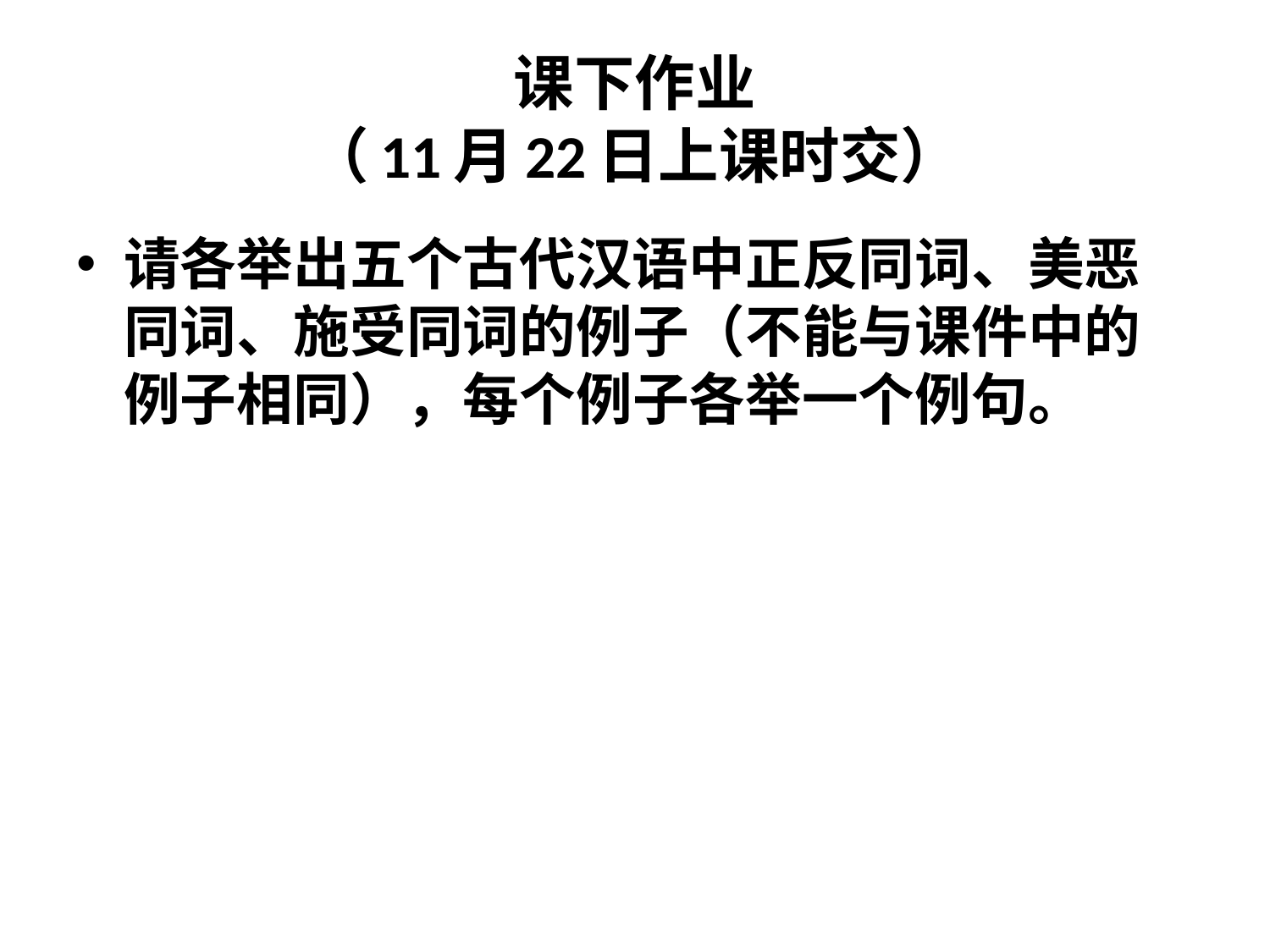

# 课下作业 （11月22日上课时交）
请各举出五个古代汉语中正反同词、美恶同词、施受同词的例子（不能与课件中的例子相同），每个例子各举一个例句。